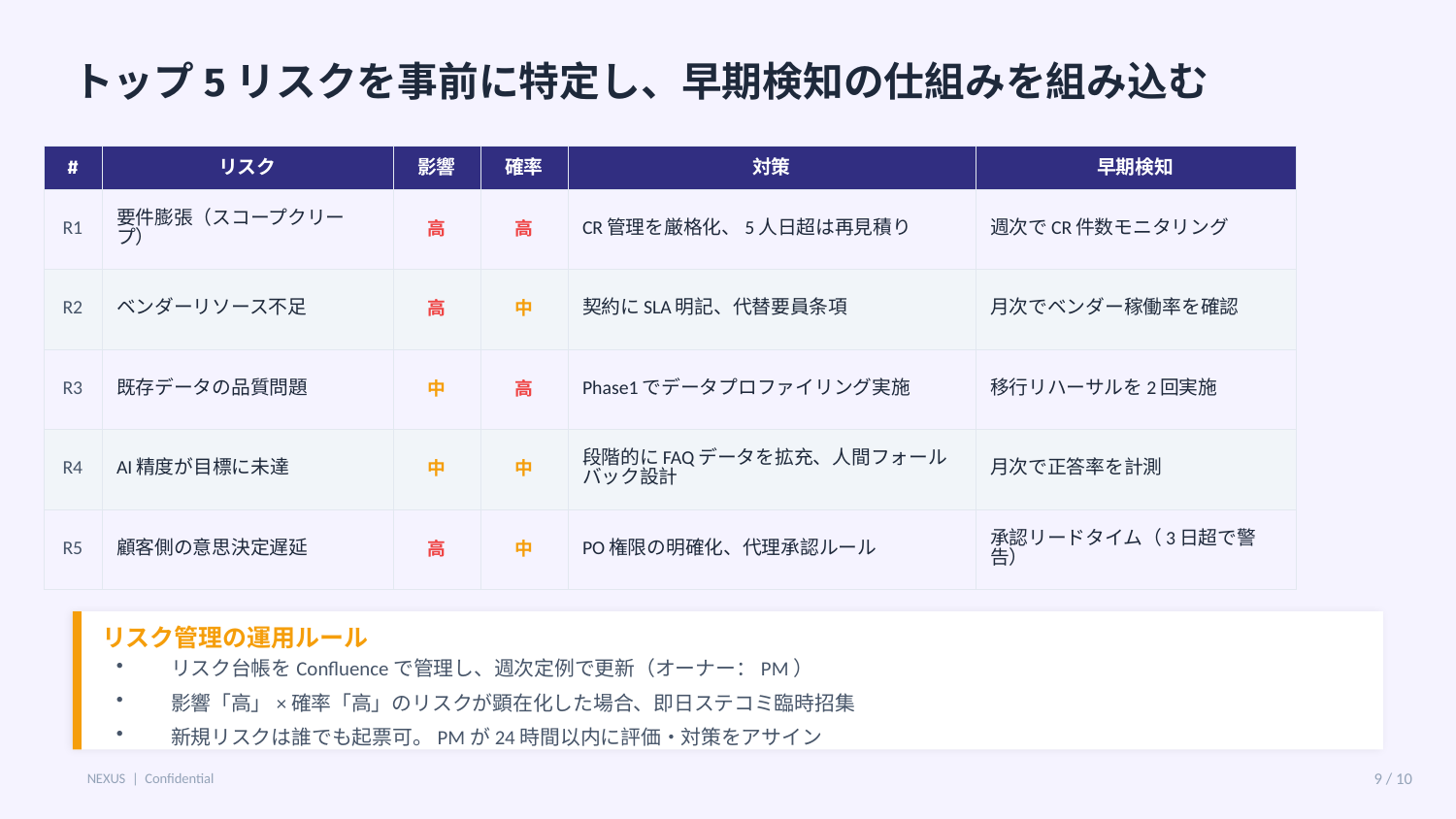

トップ5リスクを事前に特定し、早期検知の仕組みを組み込む
| # | リスク | 影響 | 確率 | 対策 | 早期検知 |
| --- | --- | --- | --- | --- | --- |
| R1 | 要件膨張（スコープクリープ） | 高 | 高 | CR管理を厳格化、5人日超は再見積り | 週次でCR件数モニタリング |
| R2 | ベンダーリソース不足 | 高 | 中 | 契約にSLA明記、代替要員条項 | 月次でベンダー稼働率を確認 |
| R3 | 既存データの品質問題 | 中 | 高 | Phase1でデータプロファイリング実施 | 移行リハーサルを2回実施 |
| R4 | AI精度が目標に未達 | 中 | 中 | 段階的にFAQデータを拡充、人間フォールバック設計 | 月次で正答率を計測 |
| R5 | 顧客側の意思決定遅延 | 高 | 中 | PO権限の明確化、代理承認ルール | 承認リードタイム（3日超で警告） |

リスク管理の運用ルール
リスク台帳をConfluenceで管理し、週次定例で更新（オーナー：PM）
影響「高」×確率「高」のリスクが顕在化した場合、即日ステコミ臨時招集
新規リスクは誰でも起票可。PMが24時間以内に評価・対策をアサイン
NEXUS  |  Confidential
9 / 10